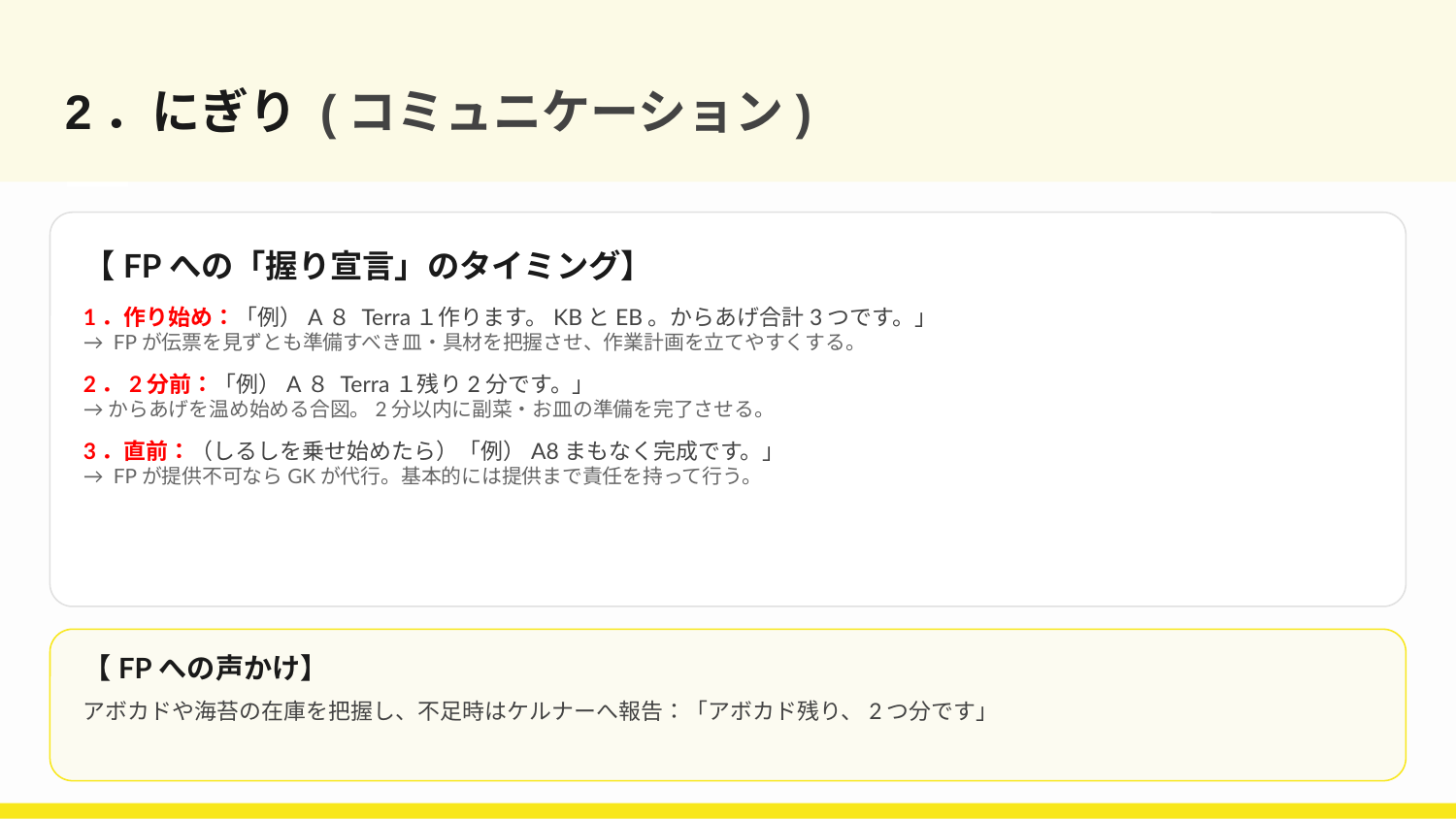

# 2．にぎり (コミュニケーション)

【FPへの「握り宣言」のタイミング】
1．作り始め：「例）A８ Terra１作ります。KBとEB。からあげ合計3つです。」
→ FPが伝票を見ずとも準備すべき皿・具材を把握させ、作業計画を立てやすくする。
2．2分前：「例）A８ Terra１残り2分です。」
→ からあげを温め始める合図。2分以内に副菜・お皿の準備を完了させる。
3．直前：（しるしを乗せ始めたら）「例）A8まもなく完成です。」
→ FPが提供不可ならGKが代行。基本的には提供まで責任を持って行う。

【FPへの声かけ】
アボカドや海苔の在庫を把握し、不足時はケルナーへ報告：「アボカド残り、2つ分です」